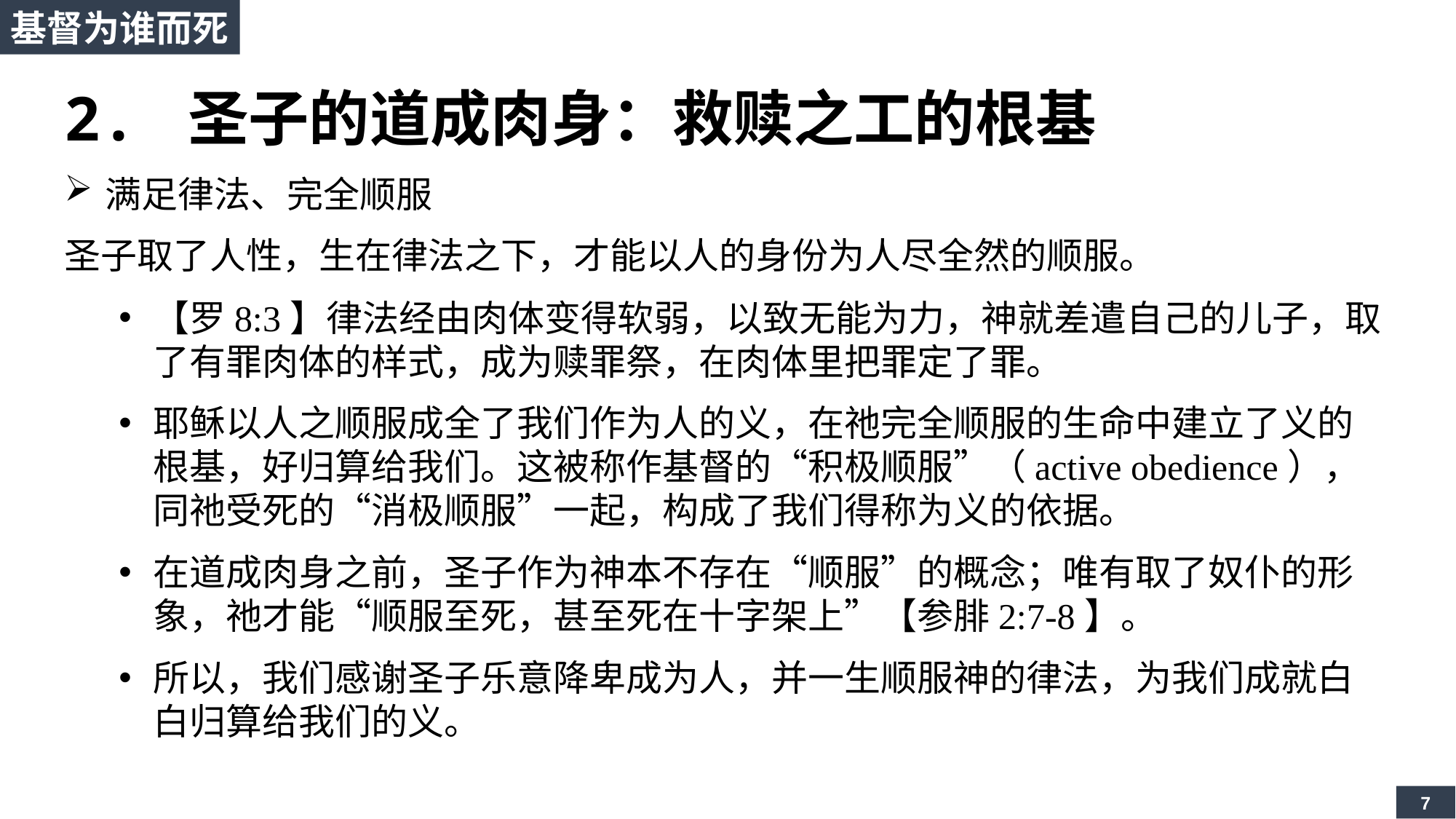

基督为谁而死
2. 圣子的道成肉身：救赎之工的根基
满足律法、完全顺服
圣子取了人性，生在律法之下，才能以人的身份为人尽全然的顺服。
【罗8:3】律法经由肉体变得软弱，以致无能为力，神就差遣自己的儿子，取了有罪肉体的样式，成为赎罪祭，在肉体里把罪定了罪。
耶稣以人之顺服成全了我们作为人的义，在祂完全顺服的生命中建立了义的根基，好归算给我们。这被称作基督的“积极顺服”（active obedience），同祂受死的“消极顺服”一起，构成了我们得称为义的依据。
在道成肉身之前，圣子作为神本不存在“顺服”的概念；唯有取了奴仆的形象，祂才能“顺服至死，甚至死在十字架上”【参腓2:7-8】。
所以，我们感谢圣子乐意降卑成为人，并一生顺服神的律法，为我们成就白白归算给我们的义。
7